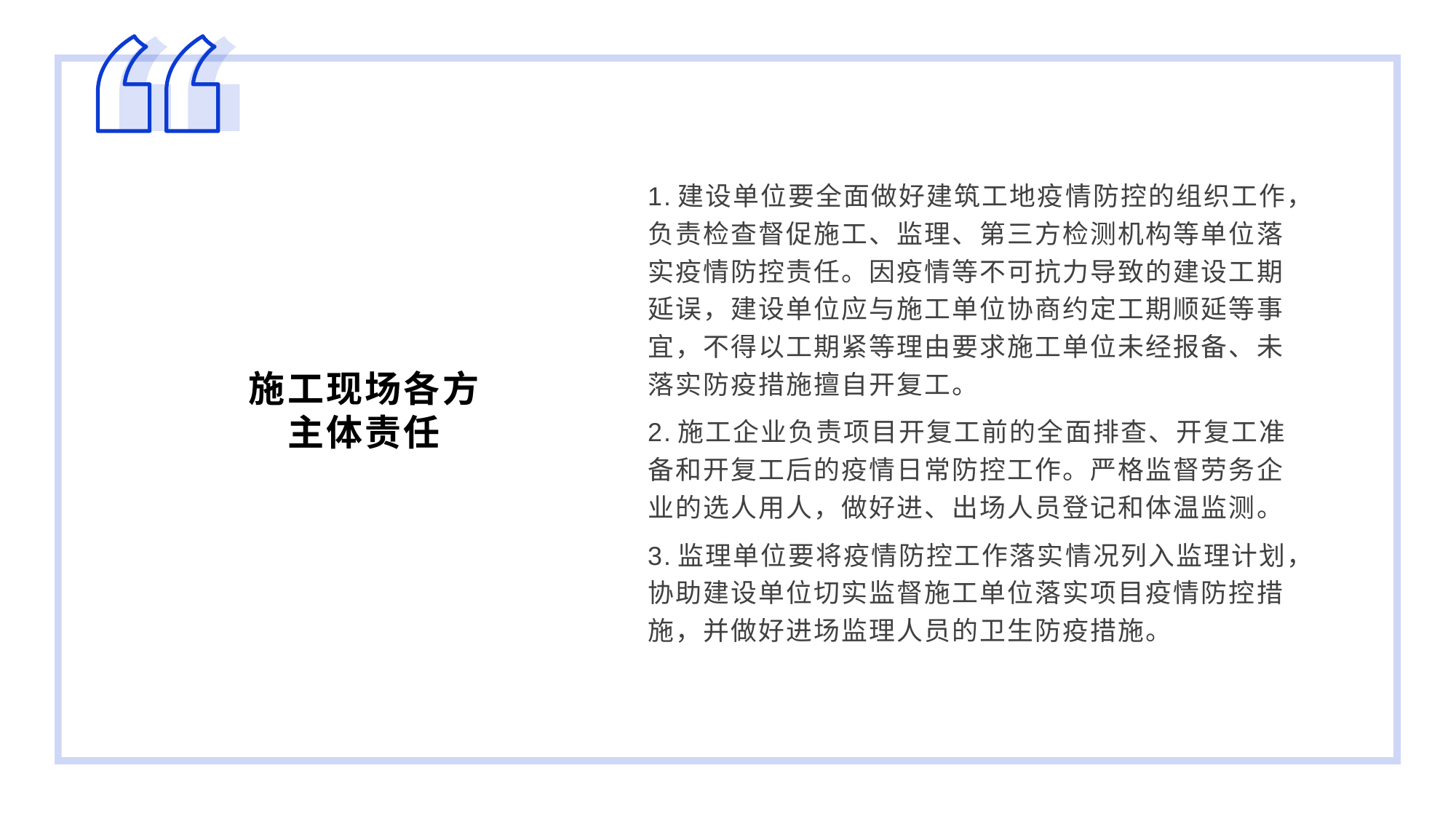

1.建设单位要全面做好建筑工地疫情防控的组织工作，负责检查督促施工、监理、第三方检测机构等单位落实疫情防控责任。因疫情等不可抗力导致的建设工期延误，建设单位应与施工单位协商约定工期顺延等事宜，不得以工期紧等理由要求施工单位未经报备、未落实防疫措施擅自开复工。
2.施工企业负责项目开复工前的全面排查、开复工准备和开复工后的疫情日常防控工作。严格监督劳务企业的选人用人，做好进、出场人员登记和体温监测。
3.监理单位要将疫情防控工作落实情况列入监理计划，协助建设单位切实监督施工单位落实项目疫情防控措施，并做好进场监理人员的卫生防疫措施。
施工现场各方
主体责任